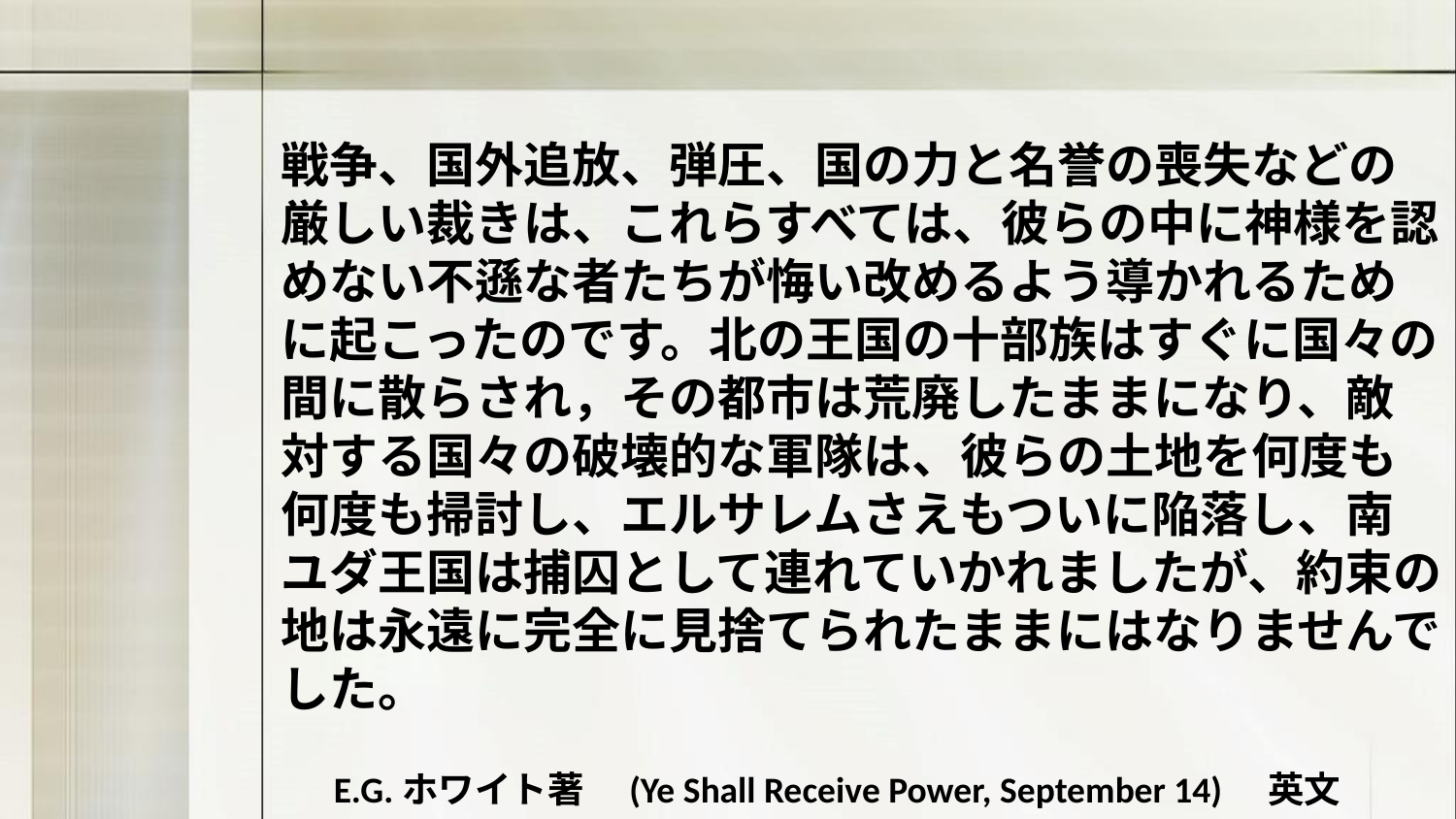

戦争、国外追放、弾圧、国の力と名誉の喪失などの厳しい裁きは、これらすべては、彼らの中に神様を認めない不遜な者たちが悔い改めるよう導かれるために起こったのです。北の王国の十部族はすぐに国々の間に散らされ，その都市は荒廃したままになり、敵対する国々の破壊的な軍隊は、彼らの土地を何度も何度も掃討し、エルサレムさえもついに陥落し、南ユダ王国は捕囚として連れていかれましたが、約束の地は永遠に完全に見捨てられたままにはなりませんでした。
E.G.ホワイト著　(Ye Shall Receive Power, September 14)　英文